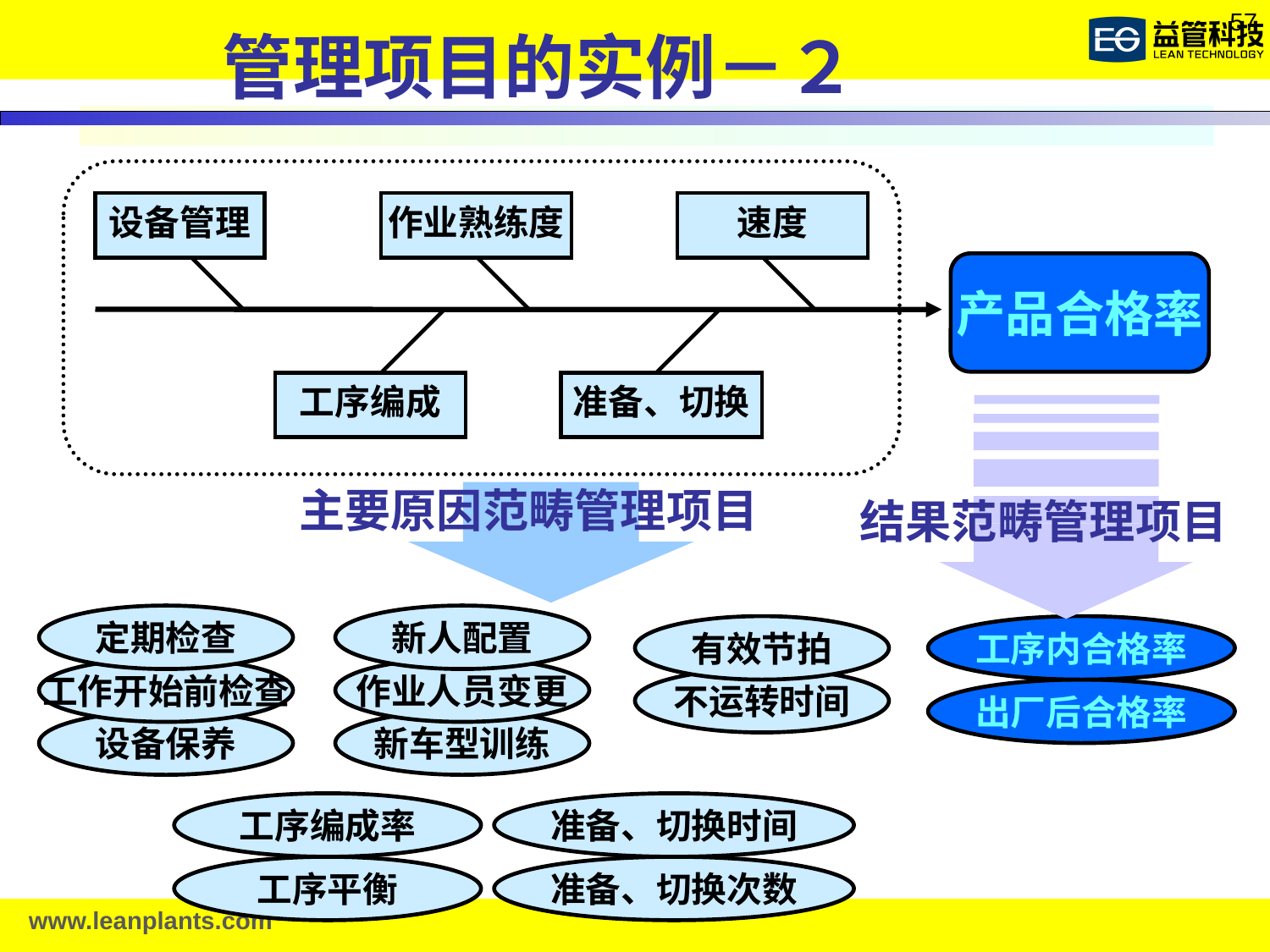

57
管理项目的实例－２

设备管理
作业熟练度
速度

产品合格率

工序编成
准备、切换

主要原因范畴管理项目

结果范畴管理项目
定期检查
工作开始前检查
设备保养
新人配置
作业人员变更
新车型训练

有效节拍
不运转时间
工序内合格率
出厂后合格率
工序编成率
工序平衡
准备、切换时间
准备、切换次数